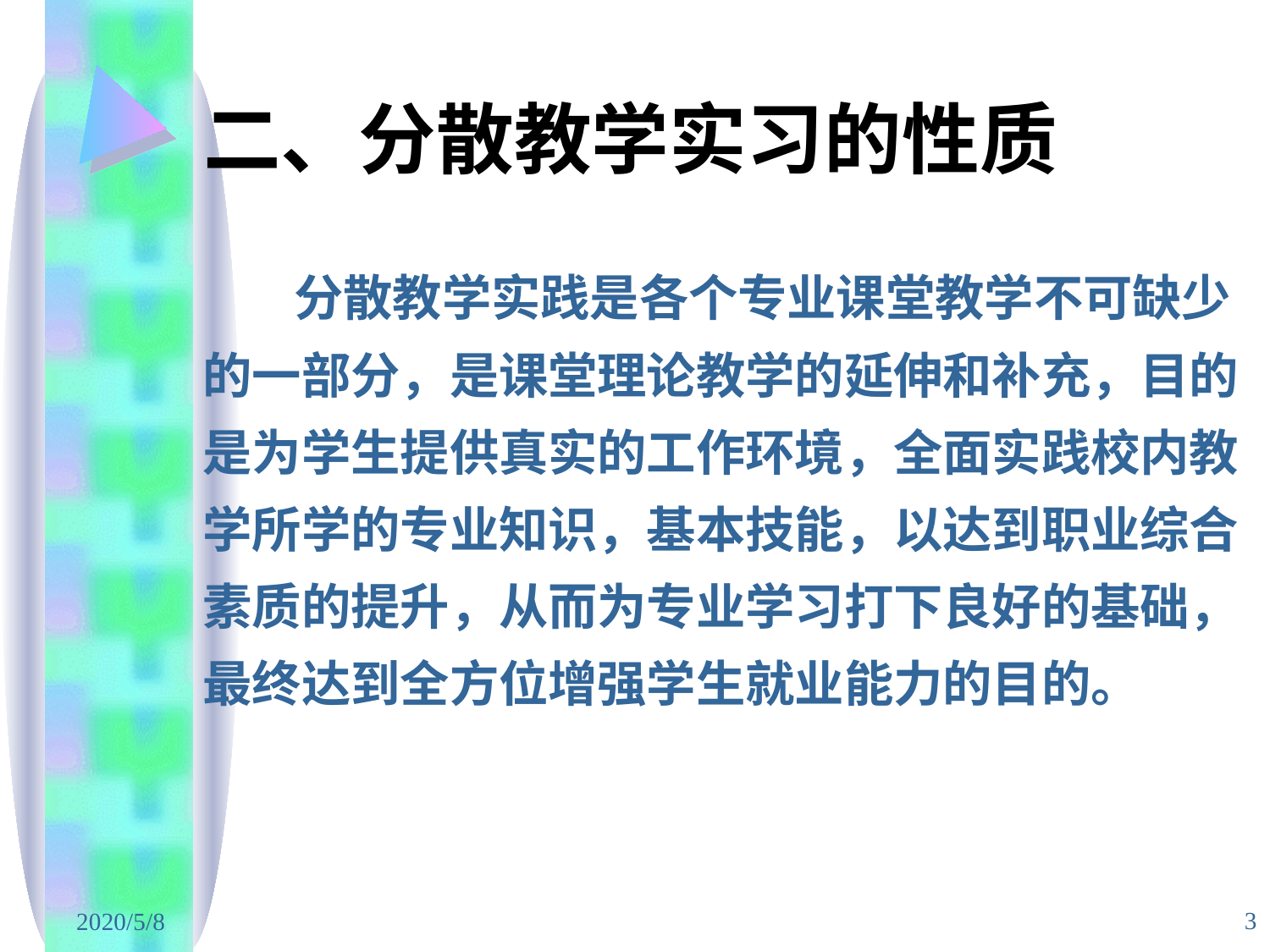

# 二、分散教学实习的性质
      分散教学实践是各个专业课堂教学不可缺少的一部分，是课堂理论教学的延伸和补充，目的是为学生提供真实的工作环境，全面实践校内教学所学的专业知识，基本技能，以达到职业综合素质的提升，从而为专业学习打下良好的基础，最终达到全方位增强学生就业能力的目的。
3
2020/5/8